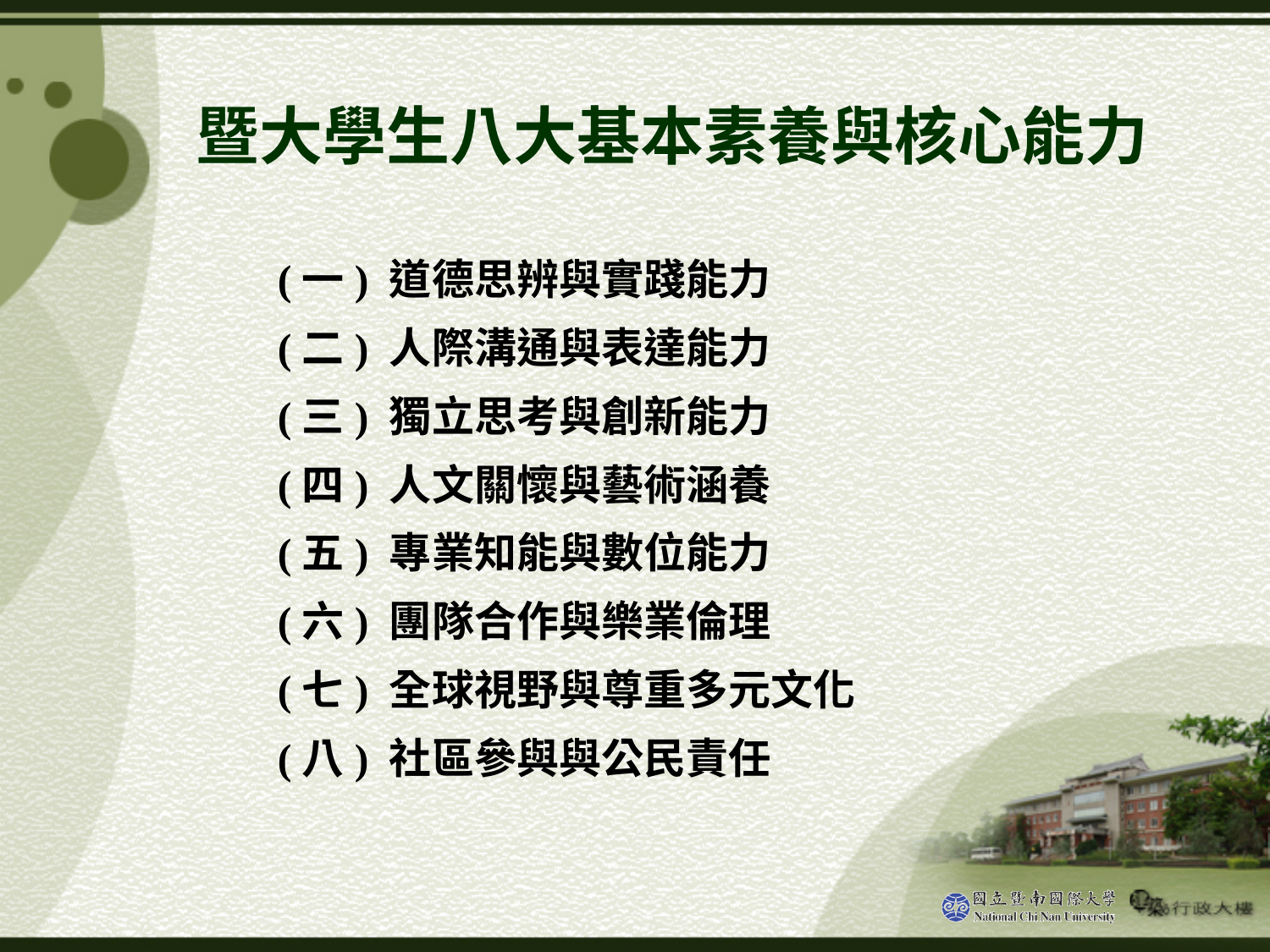

# 暨大學生八大基本素養與核心能力
(一) 道德思辨與實踐能力
(二) 人際溝通與表達能力
(三) 獨立思考與創新能力
(四) 人文關懷與藝術涵養
(五) 專業知能與數位能力
(六) 團隊合作與樂業倫理
(七) 全球視野與尊重多元文化
(八) 社區參與與公民責任